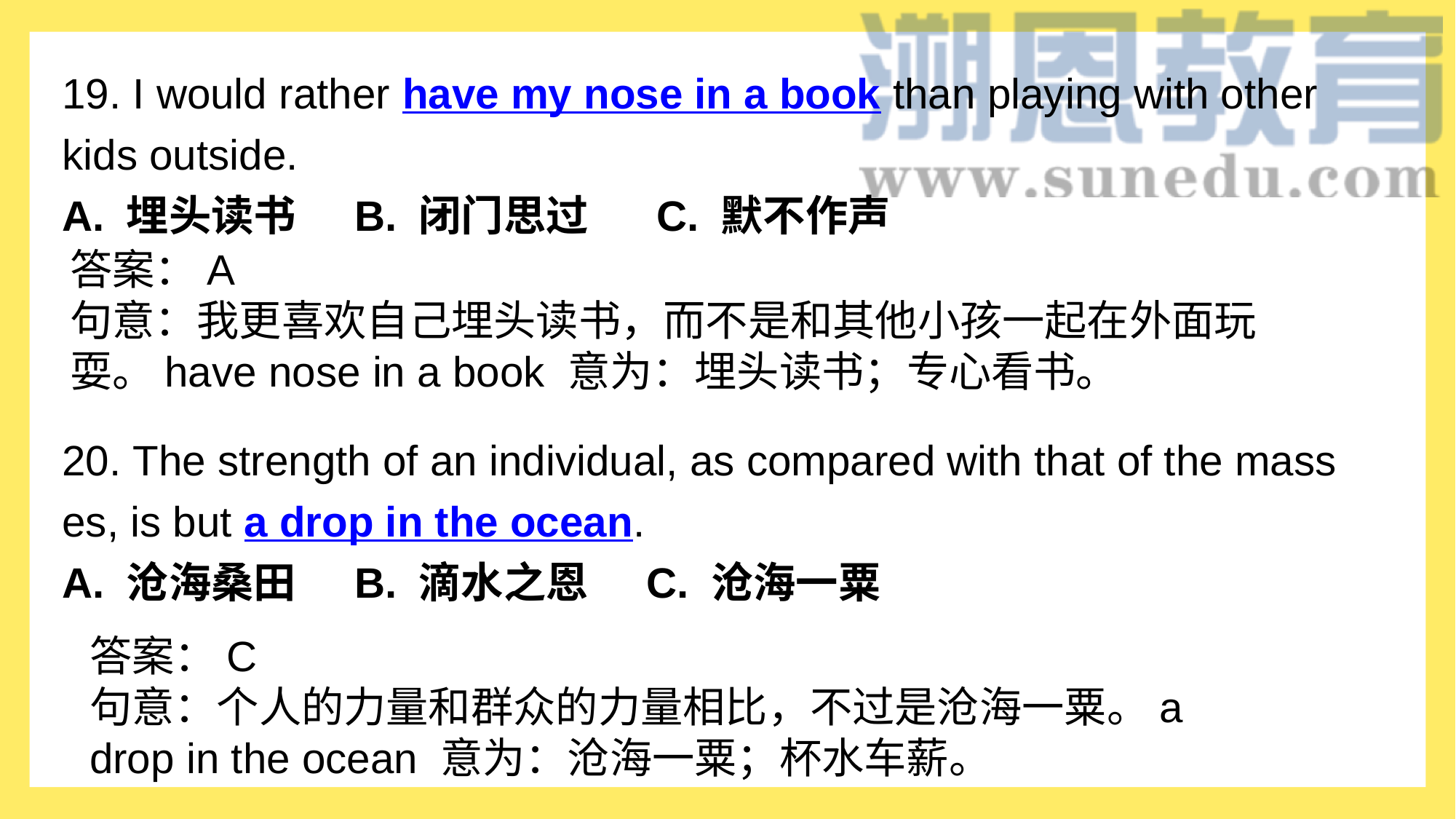

19. I would rather have my nose in a book than playing with other kids outside.
A. 埋头读书     B. 闭门思过      C. 默不作声

20. The strength of an individual, as compared with that of the masses, is but a drop in the ocean.
A. 沧海桑田     B. 滴水之恩     C. 沧海一粟

答案：A
句意：我更喜欢自己埋头读书，而不是和其他小孩一起在外面玩耍。have nose in a book 意为：埋头读书；专心看书。
答案：C
句意：个人的力量和群众的力量相比，不过是沧海一粟。a drop in the ocean 意为：沧海一粟；杯水车薪。